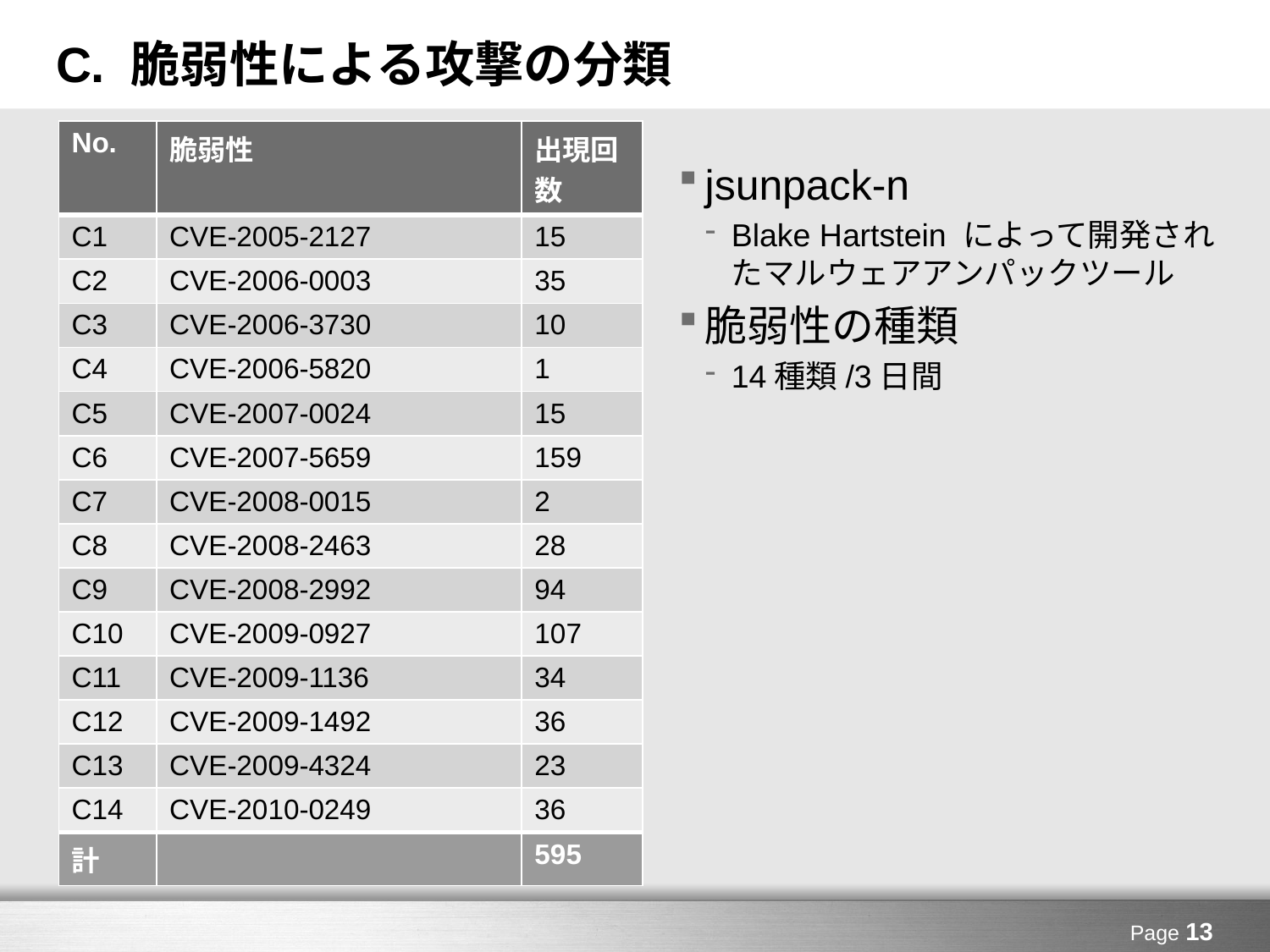

# C. 脆弱性による攻撃の分類
| No. | 脆弱性 | 出現回数 |
| --- | --- | --- |
| C1 | CVE-2005-2127 | 15 |
| C2 | CVE-2006-0003 | 35 |
| C3 | CVE-2006-3730 | 10 |
| C4 | CVE-2006-5820 | 1 |
| C5 | CVE-2007-0024 | 15 |
| C6 | CVE-2007-5659 | 159 |
| C7 | CVE-2008-0015 | 2 |
| C8 | CVE-2008-2463 | 28 |
| C9 | CVE-2008-2992 | 94 |
| C10 | CVE-2009-0927 | 107 |
| C11 | CVE-2009-1136 | 34 |
| C12 | CVE-2009-1492 | 36 |
| C13 | CVE-2009-4324 | 23 |
| C14 | CVE-2010-0249 | 36 |
| 計 |  | 595 |
jsunpack-n
Blake Hartstein によって開発されたマルウェアアンパックツール
脆弱性の種類
14種類/3日間

Page 13